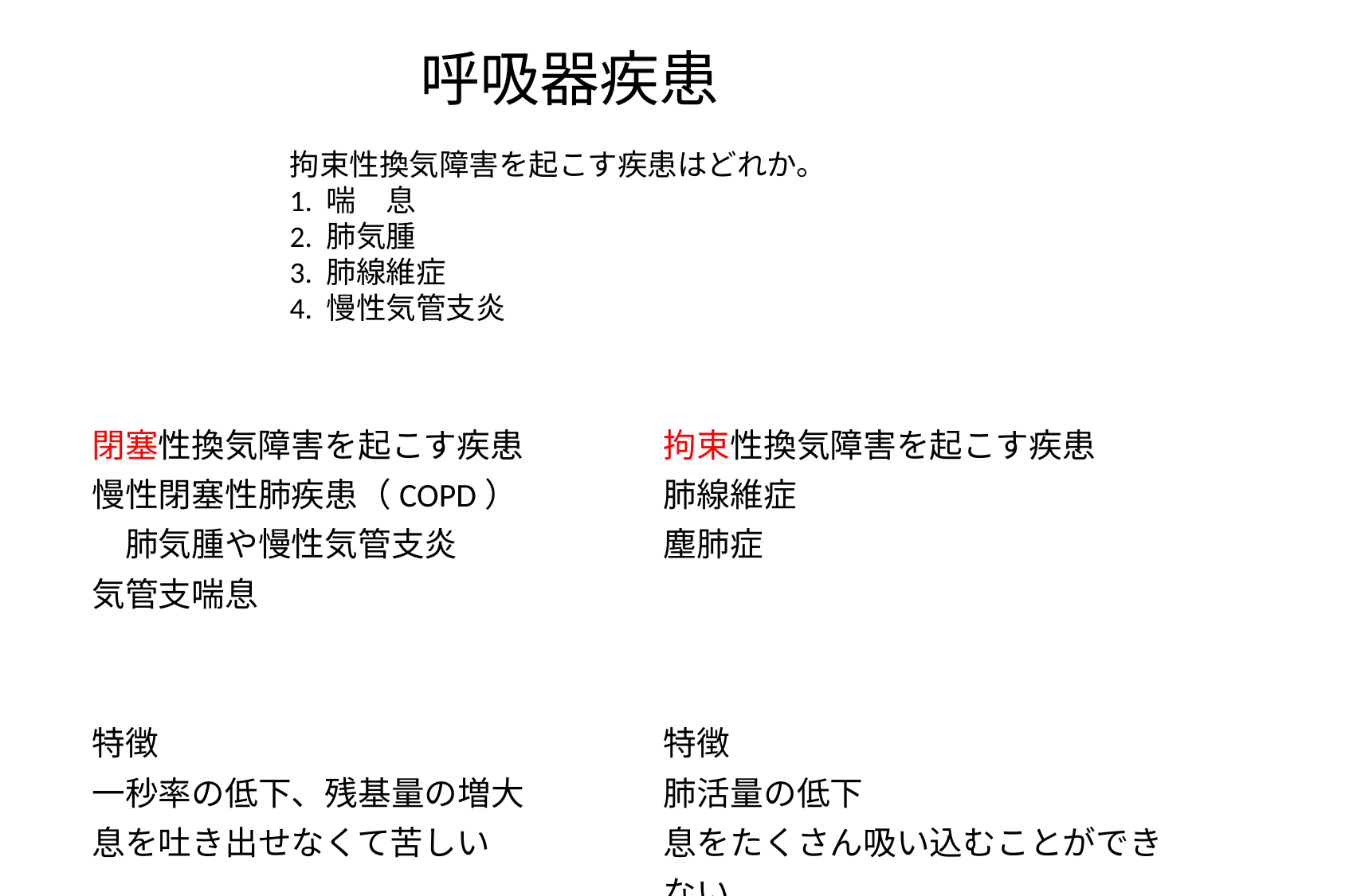

呼吸器疾患
拘束性換気障害を起こす疾患はどれか。
1. 喘　息
2. 肺気腫
3. 肺線維症
4. 慢性気管支炎
閉塞性換気障害を起こす疾患
慢性閉塞性肺疾患（COPD）
　肺気腫や慢性気管支炎
気管支喘息

特徴
一秒率の低下、残基量の増大
息を吐き出せなくて苦しい
拘束性換気障害を起こす疾患
肺線維症
塵肺症

特徴
肺活量の低下
息をたくさん吸い込むことができない